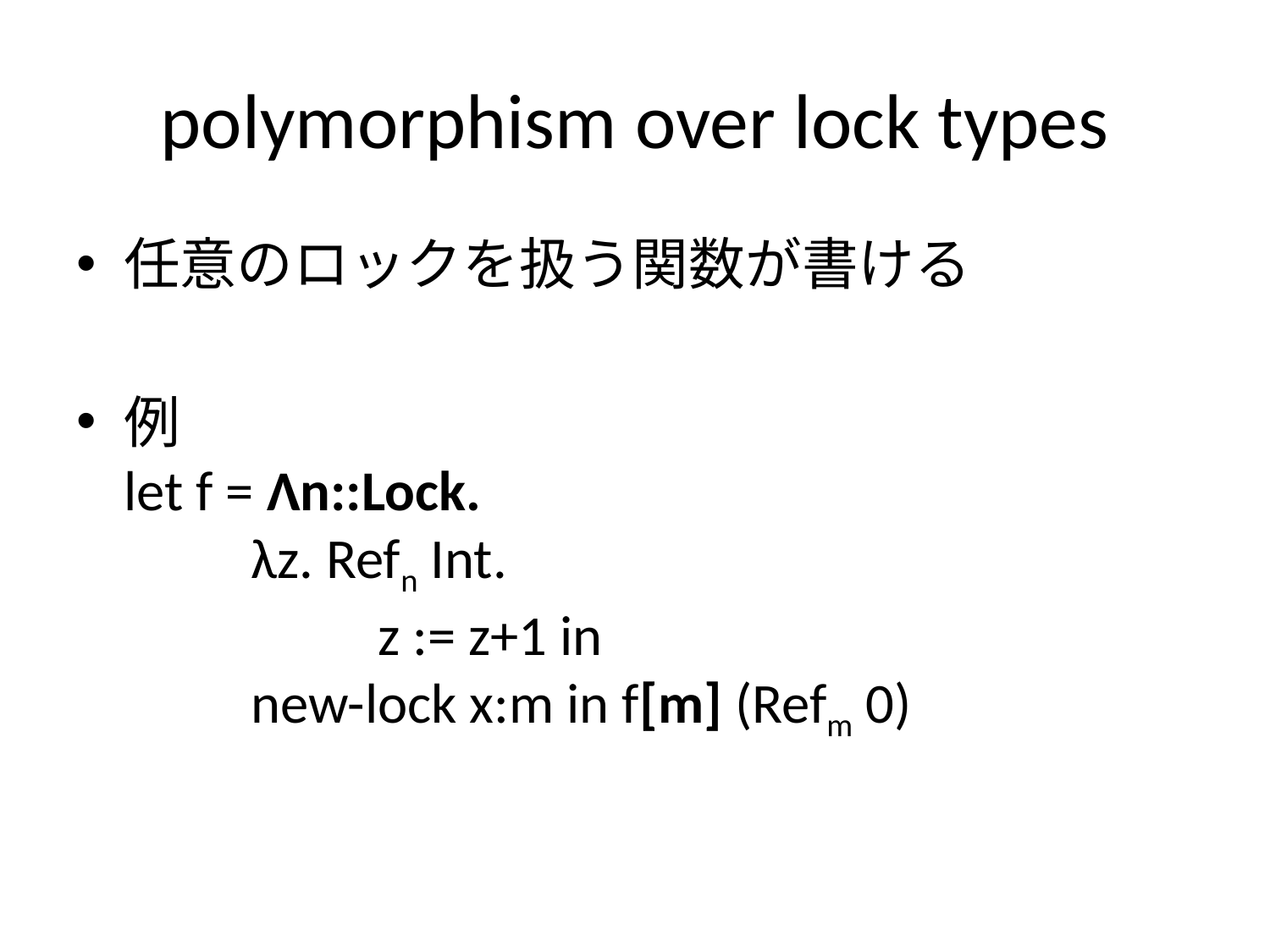

# polymorphism over lock types
任意のロックを扱う関数が書ける

例
let f = Λn::Lock.
	λz. Refn Int.
	 	z := z+1 in
	new-lock x:m in f[m] (Refm 0)